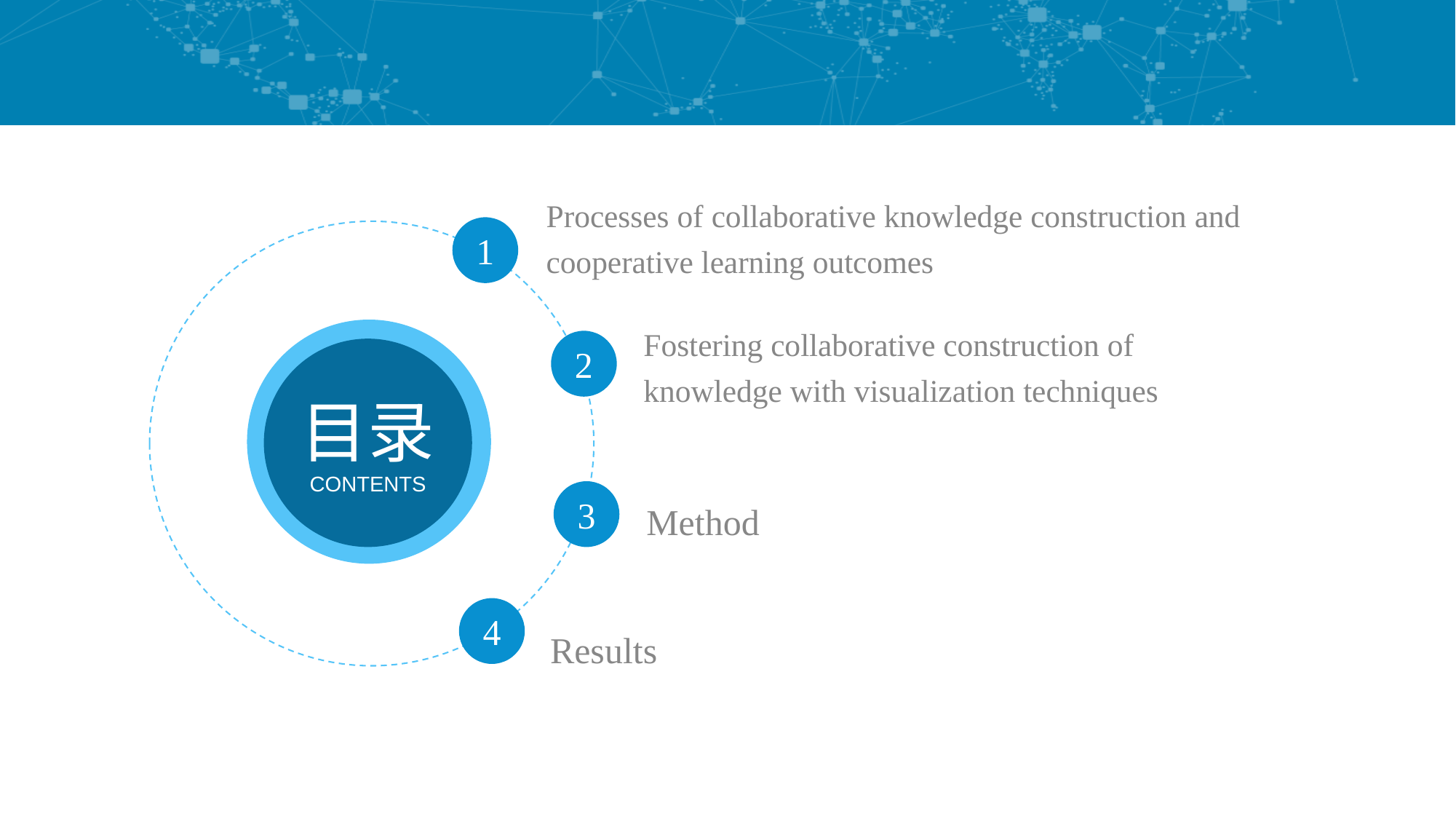

Processes of collaborative knowledge construction and cooperative learning outcomes
1

Fostering collaborative construction of knowledge with visualization techniques

2
目录
CONTENTS
Method
3
4
Results